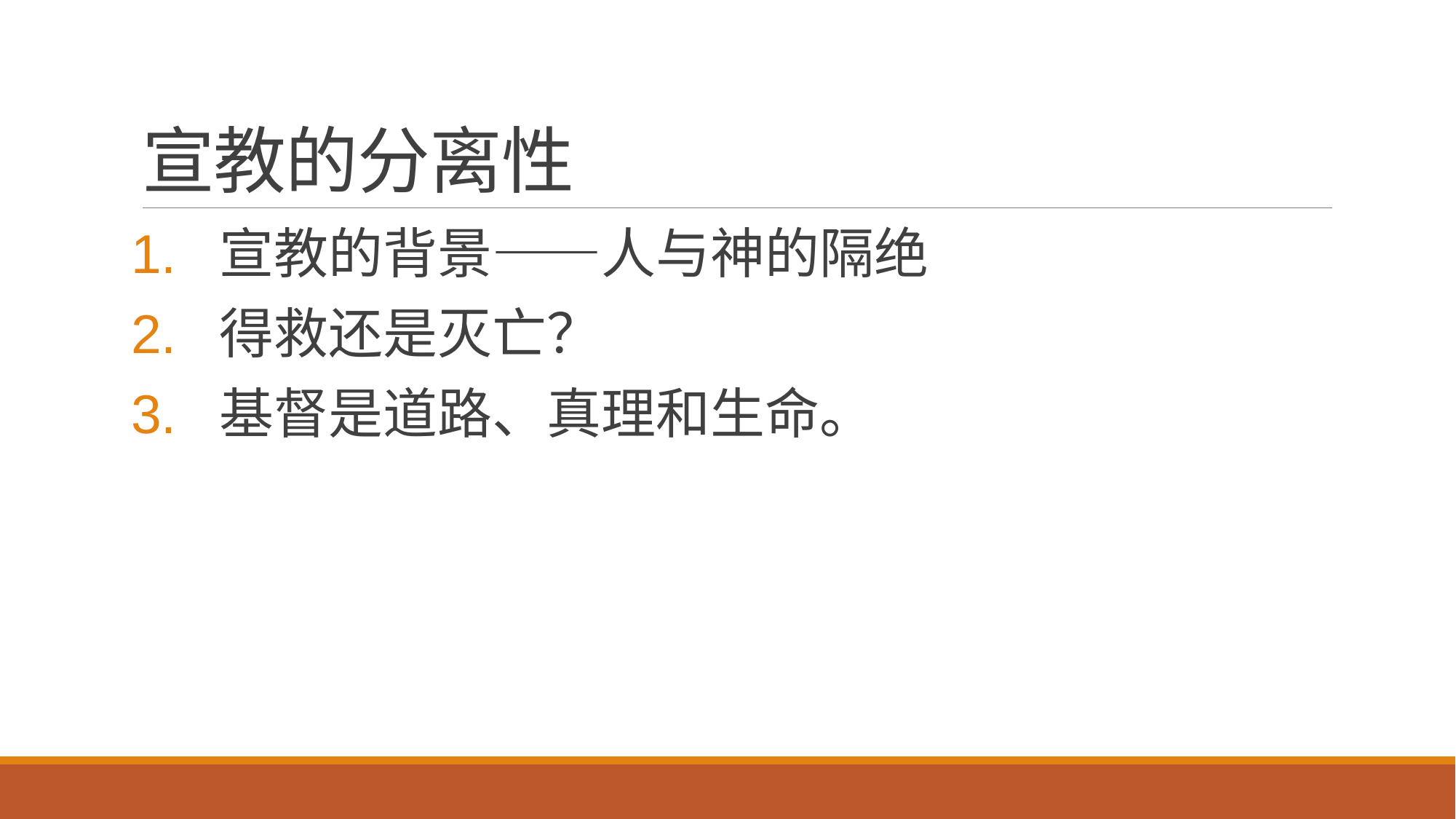

# 宣教的分离性
宣教的背景——人与神的隔绝
得救还是灭亡？
基督是道路、真理和生命。